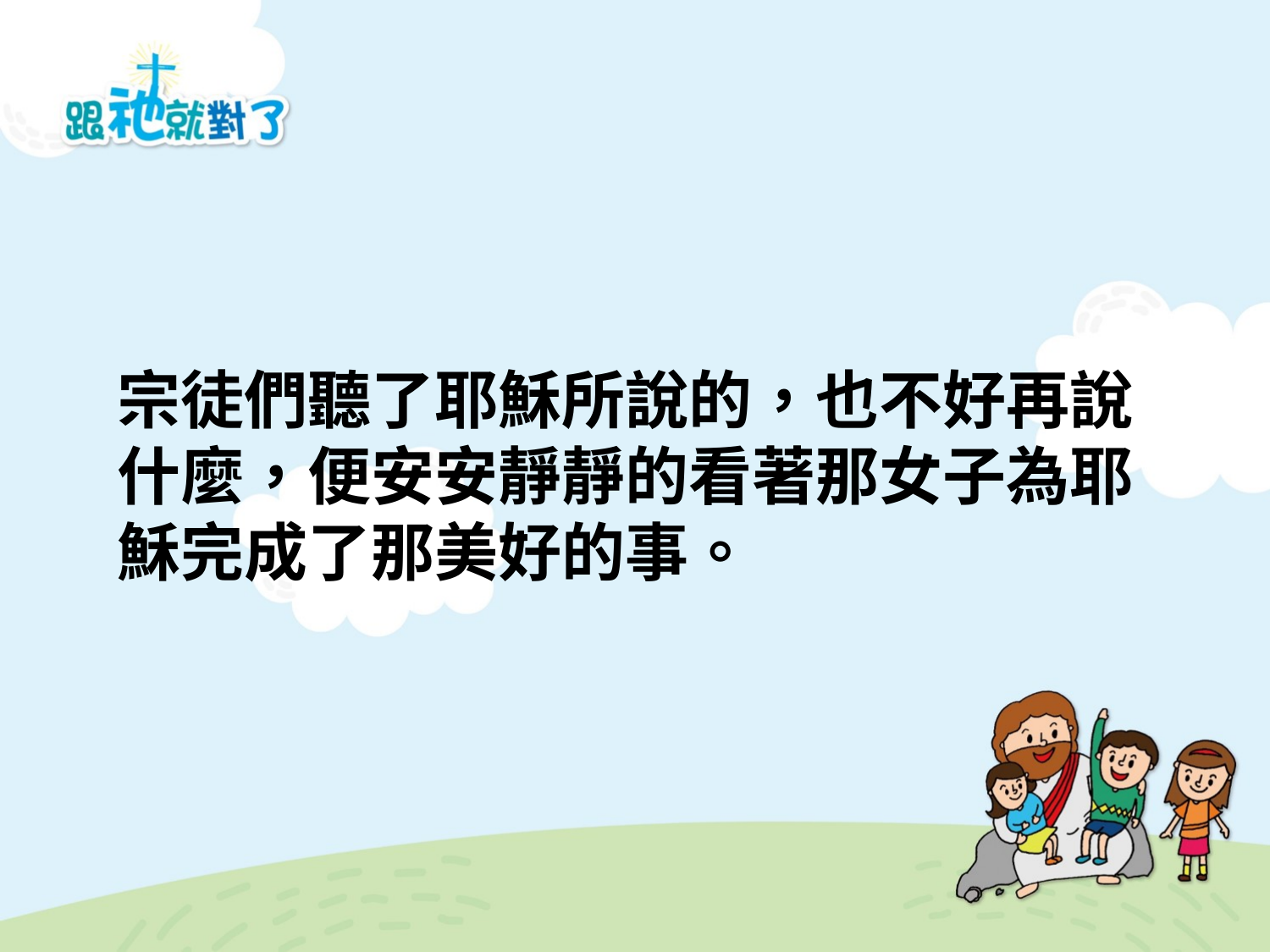

宗徒們聽了耶穌所說的，也不好再說什麼，便安安靜靜的看著那女子為耶穌完成了那美好的事。